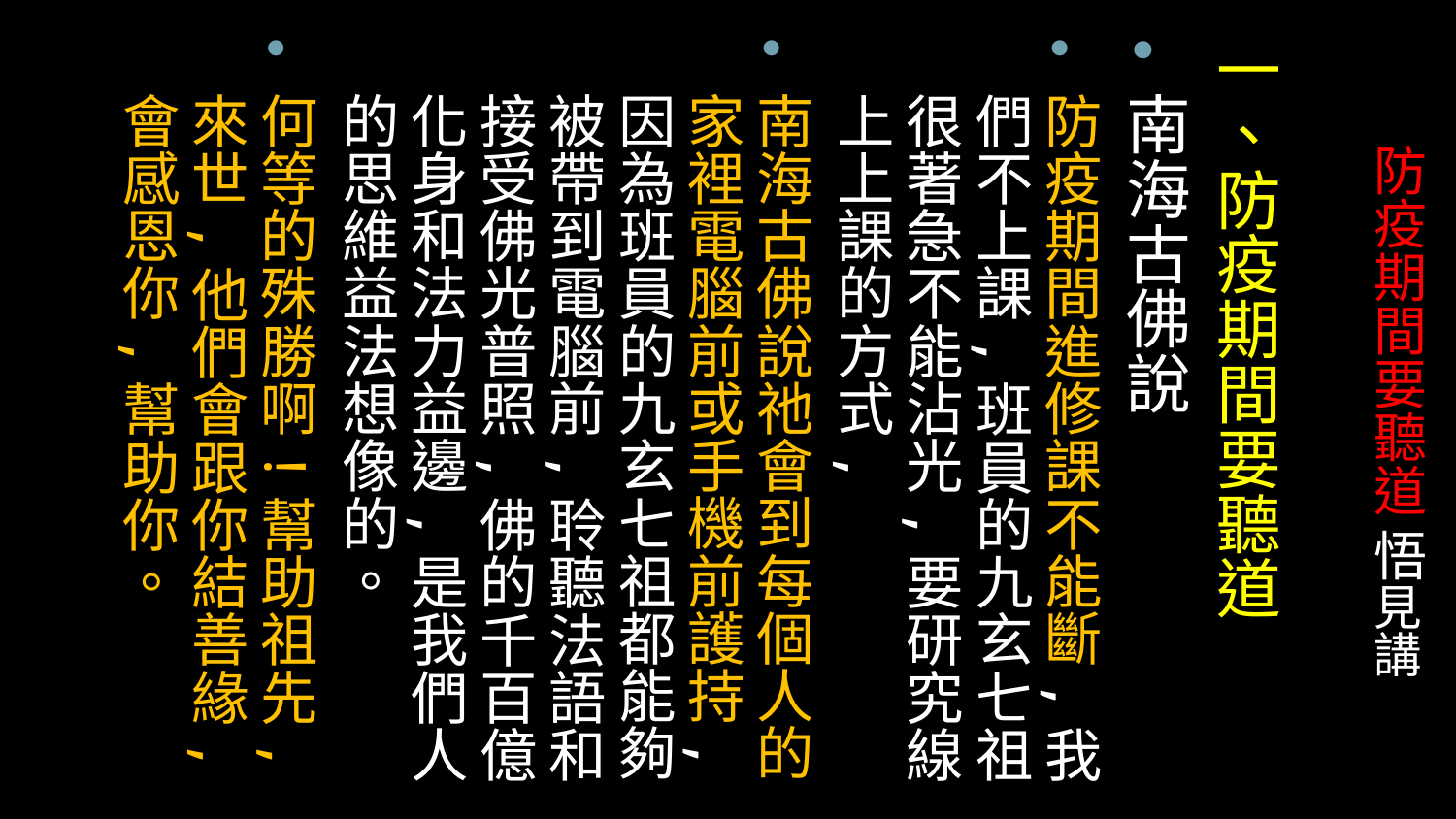

一、防疫期間要聽道
南海古佛說
防疫期間進修課不能斷,我們不上課,班員的九玄七祖很著急不能沾光,要研究線上上課的方式,
南海古佛說祂會到每個人的家裡電腦前或手機前護持,因為班員的九玄七祖都能夠被帶到電腦前,聆聽法語和接受佛光普照,佛的千百億化身和法力益邊,是我們人的思維益法想像的。
何等的殊勝啊!幫助祖先, 來世,他們會跟你結善緣, 會感恩你,幫助你。

# 防疫期間要聽道 悟見講